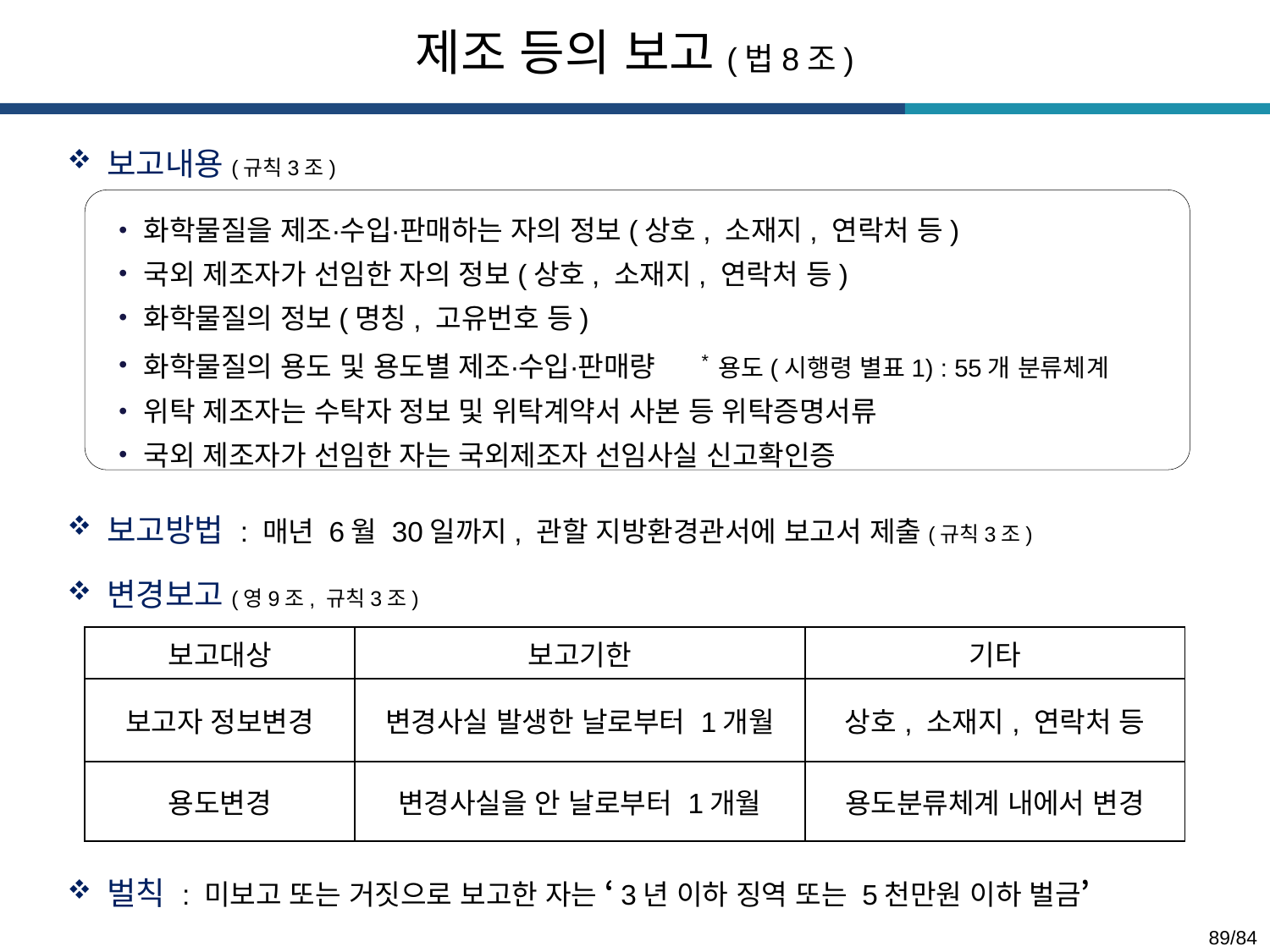

제조 등의 보고(법8조)

보고내용(규칙3조)
화학물질을 제조∙수입∙판매하는 자의 정보(상호, 소재지, 연락처 등)
국외 제조자가 선임한 자의 정보(상호, 소재지, 연락처 등)
화학물질의 정보(명칭, 고유번호 등)
화학물질의 용도 및 용도별 제조∙수입∙판매량     * 용도(시행령 별표1) : 55개 분류체계
위탁 제조자는 수탁자 정보 및 위탁계약서 사본 등 위탁증명서류
국외 제조자가 선임한 자는 국외제조자 선임사실 신고확인증
보고방법 : 매년 6월 30일까지, 관할 지방환경관서에 보고서 제출(규칙3조)
변경보고(영9조, 규칙3조)
| 보고대상 | 보고기한 | 기타 |
| --- | --- | --- |
| 보고자 정보변경 | 변경사실 발생한 날로부터 1개월 | 상호, 소재지, 연락처 등 |
| 용도변경 | 변경사실을 안 날로부터 1개월 | 용도분류체계 내에서 변경 |
벌칙 : 미보고 또는 거짓으로 보고한 자는 ‘3년 이하 징역 또는 5천만원 이하 벌금’